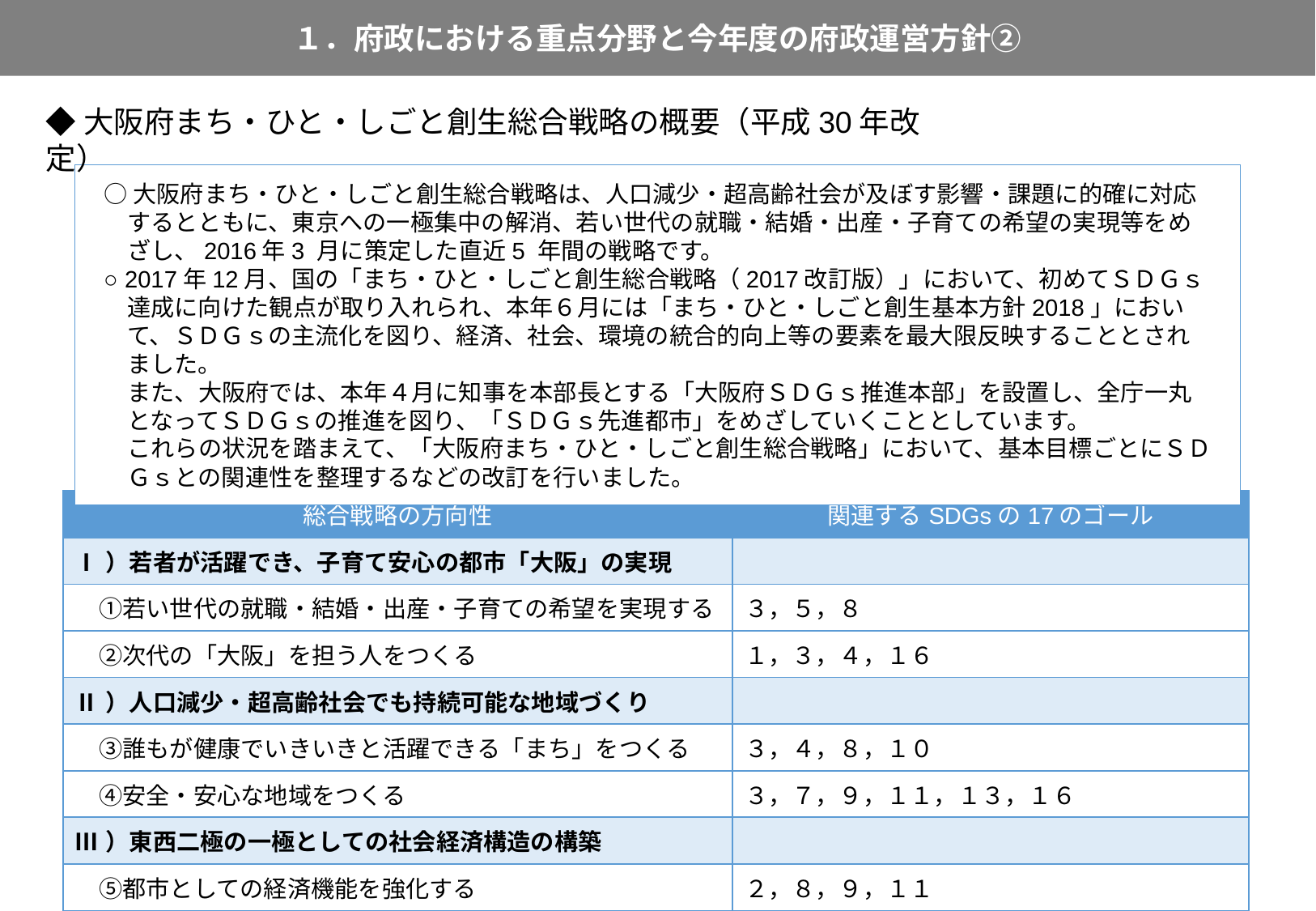

１．府政における重点分野と今年度の府政運営方針②
4
◆大阪府まち・ひと・しごと創生総合戦略の概要（平成30年改定）
○大阪府まち・ひと・しごと創生総合戦略は、人口減少・超高齢社会が及ぼす影響・課題に的確に対応するとともに、東京への一極集中の解消、若い世代の就職・結婚・出産・子育ての希望の実現等をめざし、2016年3 月に策定した直近5 年間の戦略です。
○ 2017年12月、国の「まち・ひと・しごと創生総合戦略（2017改訂版）」において、初めてＳＤＧｓ達成に向けた観点が取り入れられ、本年６月には「まち・ひと・しごと創生基本方針2018」において、ＳＤＧｓの主流化を図り、経済、社会、環境の統合的向上等の要素を最大限反映することとされました。
　また、大阪府では、本年４月に知事を本部長とする「大阪府ＳＤＧｓ推進本部」を設置し、全庁一丸となってＳＤＧｓの推進を図り、「ＳＤＧｓ先進都市」をめざしていくこととしています。
　これらの状況を踏まえて、「大阪府まち・ひと・しごと創生総合戦略」において、基本目標ごとにＳＤＧｓとの関連性を整理するなどの改訂を行いました。
| 総合戦略の方向性 | 関連するSDGsの17のゴール |
| --- | --- |
| Ⅰ）若者が活躍でき、子育て安心の都市「大阪」の実現 |  |
| ①若い世代の就職・結婚・出産・子育ての希望を実現する | ３，５，８ |
| ②次代の「大阪」を担う人をつくる | １，３，４，１６ |
| Ⅱ）人口減少・超高齢社会でも持続可能な地域づくり |  |
| ③誰もが健康でいきいきと活躍できる「まち」をつくる | ３，４，８，１０ |
| ④安全・安心な地域をつくる | ３，７，９，１１，１３，１６ |
| Ⅲ）東西二極の一極としての社会経済構造の構築 |  |
| ⑤都市としての経済機能を強化する | ２，８，９，１１ |
| ⑥定住魅力・都市魅力を強化する | ８，１１ |